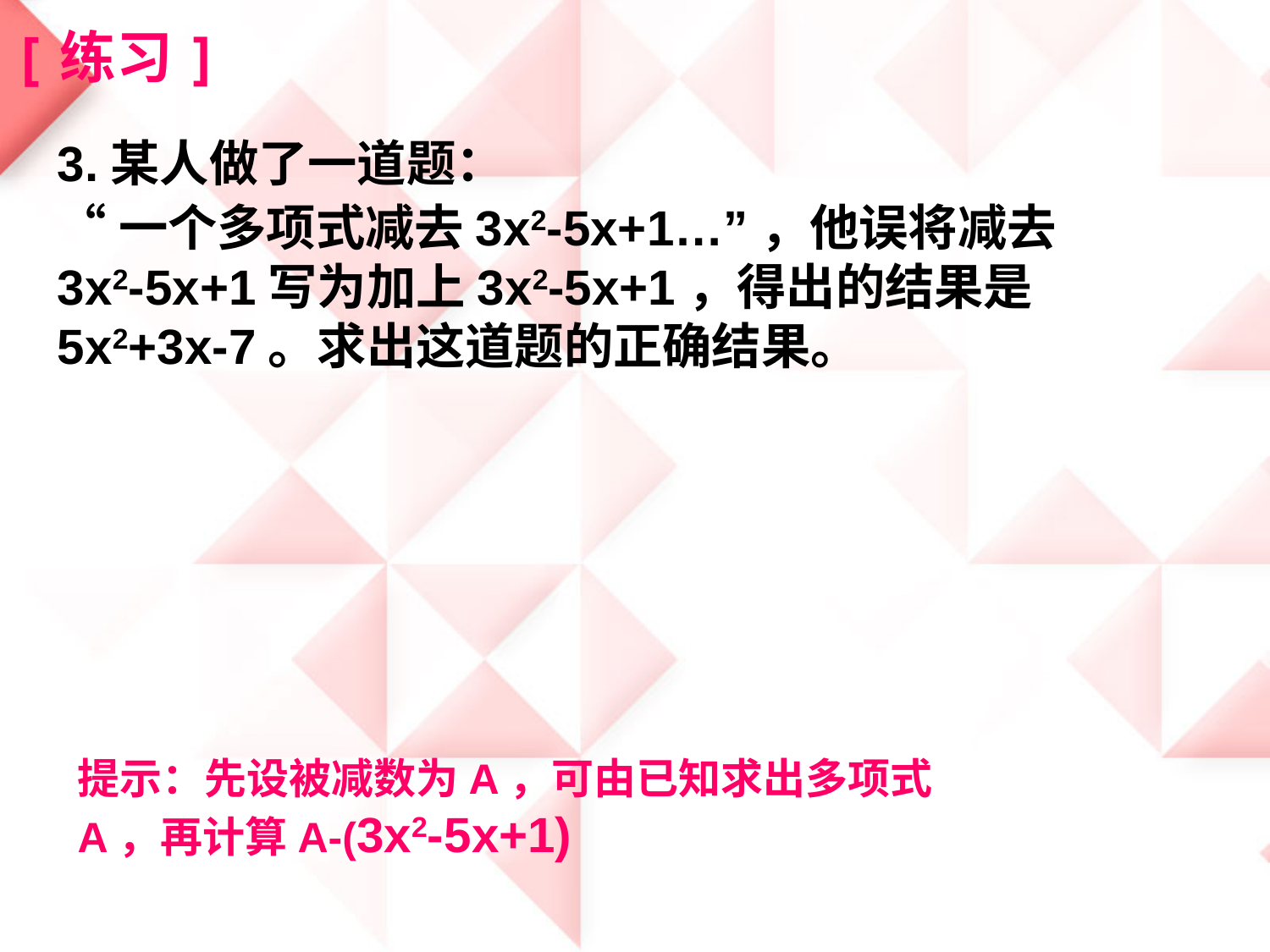

[练习]
3.某人做了一道题：
“一个多项式减去3x2-5x+1…”，他误将减去3x2-5x+1写为加上3x2-5x+1，得出的结果是5x2+3x-7。求出这道题的正确结果。
提示：先设被减数为A，可由已知求出多项式A，再计算A-(3x2-5x+1)